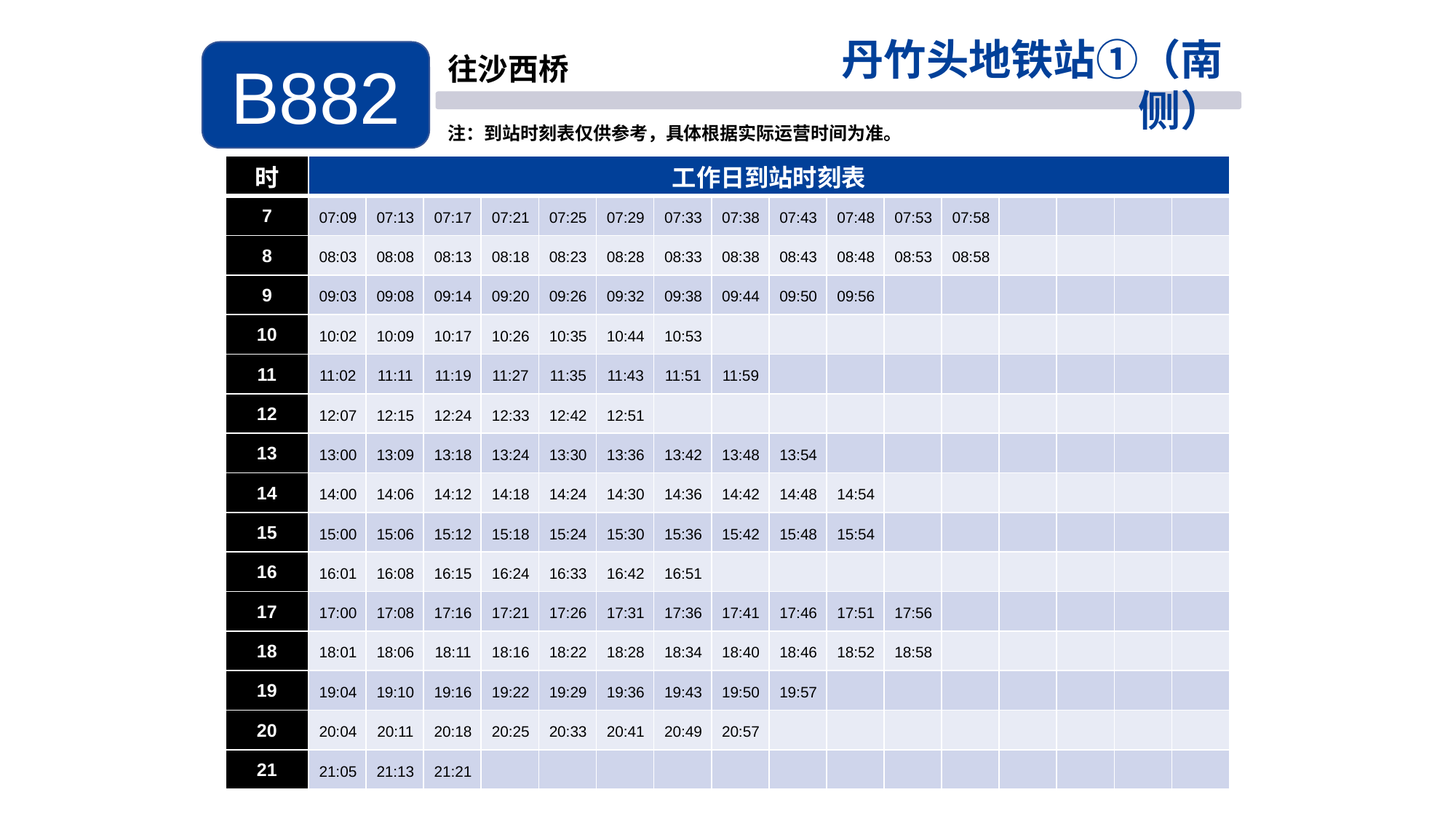

丹竹头地铁站①（南侧）
B882
往沙西桥

注：到站时刻表仅供参考，具体根据实际运营时间为准。
| 时 | 工作日到站时刻表 |  |  |  |  |  |  |  |  |  |  |  |  |  |  |  |
| --- | --- | --- | --- | --- | --- | --- | --- | --- | --- | --- | --- | --- | --- | --- | --- | --- |
| 7 | 07:09 | 07:13 | 07:17 | 07:21 | 07:25 | 07:29 | 07:33 | 07:38 | 07:43 | 07:48 | 07:53 | 07:58 |  |  |  |  |
| 8 | 08:03 | 08:08 | 08:13 | 08:18 | 08:23 | 08:28 | 08:33 | 08:38 | 08:43 | 08:48 | 08:53 | 08:58 |  |  |  |  |
| 9 | 09:03 | 09:08 | 09:14 | 09:20 | 09:26 | 09:32 | 09:38 | 09:44 | 09:50 | 09:56 |  |  |  |  |  |  |
| 10 | 10:02 | 10:09 | 10:17 | 10:26 | 10:35 | 10:44 | 10:53 |  |  |  |  |  |  |  |  |  |
| 11 | 11:02 | 11:11 | 11:19 | 11:27 | 11:35 | 11:43 | 11:51 | 11:59 |  |  |  |  |  |  |  |  |
| 12 | 12:07 | 12:15 | 12:24 | 12:33 | 12:42 | 12:51 |  |  |  |  |  |  |  |  |  |  |
| 13 | 13:00 | 13:09 | 13:18 | 13:24 | 13:30 | 13:36 | 13:42 | 13:48 | 13:54 |  |  |  |  |  |  |  |
| 14 | 14:00 | 14:06 | 14:12 | 14:18 | 14:24 | 14:30 | 14:36 | 14:42 | 14:48 | 14:54 |  |  |  |  |  |  |
| 15 | 15:00 | 15:06 | 15:12 | 15:18 | 15:24 | 15:30 | 15:36 | 15:42 | 15:48 | 15:54 |  |  |  |  |  |  |
| 16 | 16:01 | 16:08 | 16:15 | 16:24 | 16:33 | 16:42 | 16:51 |  |  |  |  |  |  |  |  |  |
| 17 | 17:00 | 17:08 | 17:16 | 17:21 | 17:26 | 17:31 | 17:36 | 17:41 | 17:46 | 17:51 | 17:56 |  |  |  |  |  |
| 18 | 18:01 | 18:06 | 18:11 | 18:16 | 18:22 | 18:28 | 18:34 | 18:40 | 18:46 | 18:52 | 18:58 |  |  |  |  |  |
| 19 | 19:04 | 19:10 | 19:16 | 19:22 | 19:29 | 19:36 | 19:43 | 19:50 | 19:57 |  |  |  |  |  |  |  |
| 20 | 20:04 | 20:11 | 20:18 | 20:25 | 20:33 | 20:41 | 20:49 | 20:57 |  |  |  |  |  |  |  |  |
| 21 | 21:05 | 21:13 | 21:21 |  |  |  |  |  |  |  |  |  |  |  |  |  |